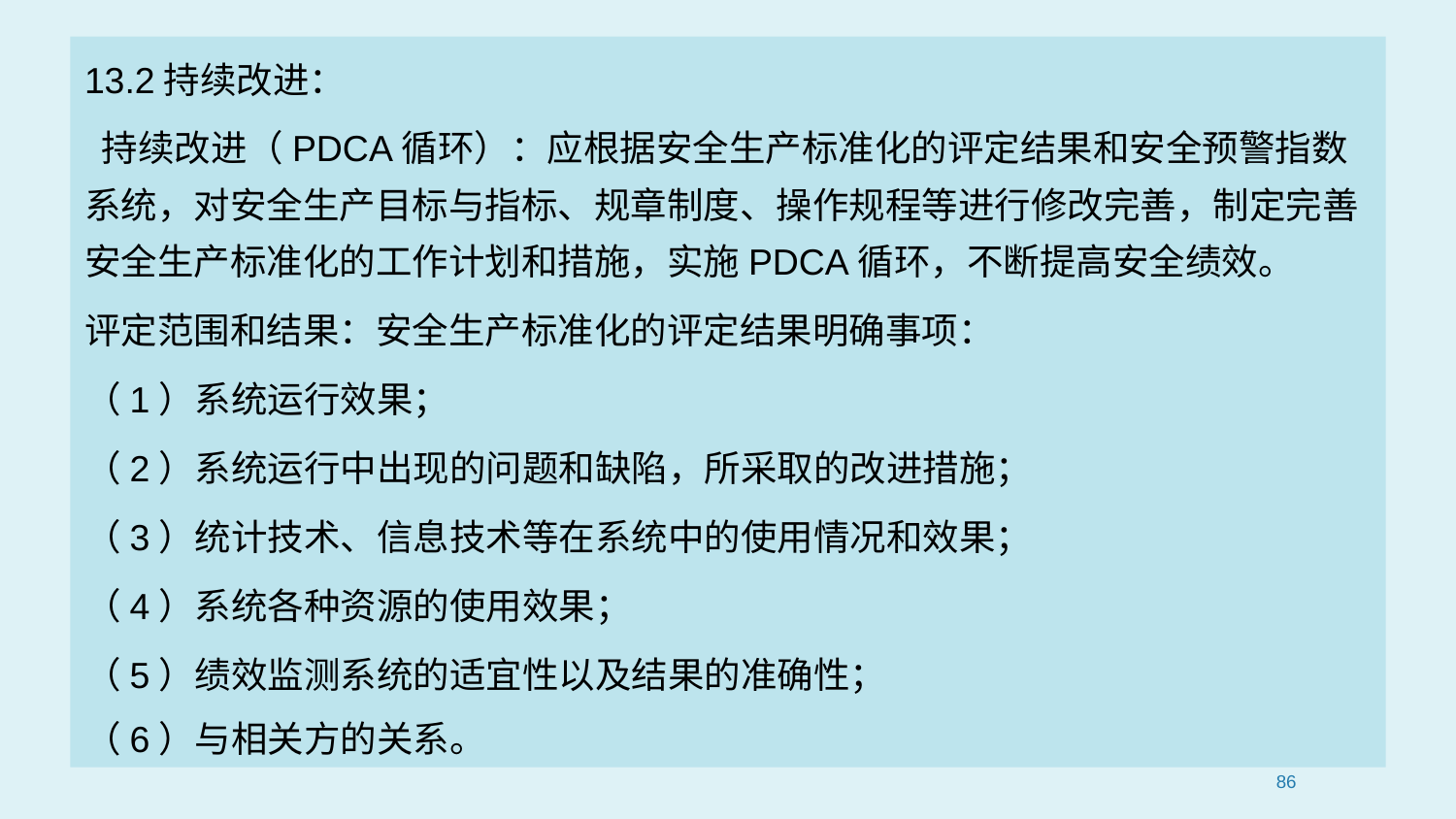

13.2持续改进：
 持续改进（PDCA循环）：应根据安全生产标准化的评定结果和安全预警指数系统，对安全生产目标与指标、规章制度、操作规程等进行修改完善，制定完善安全生产标准化的工作计划和措施，实施PDCA循环，不断提高安全绩效。
评定范围和结果：安全生产标准化的评定结果明确事项：
（1）系统运行效果；
（2）系统运行中出现的问题和缺陷，所采取的改进措施；
（3）统计技术、信息技术等在系统中的使用情况和效果；
（4）系统各种资源的使用效果；
（5）绩效监测系统的适宜性以及结果的准确性；
（6）与相关方的关系。
                                     86